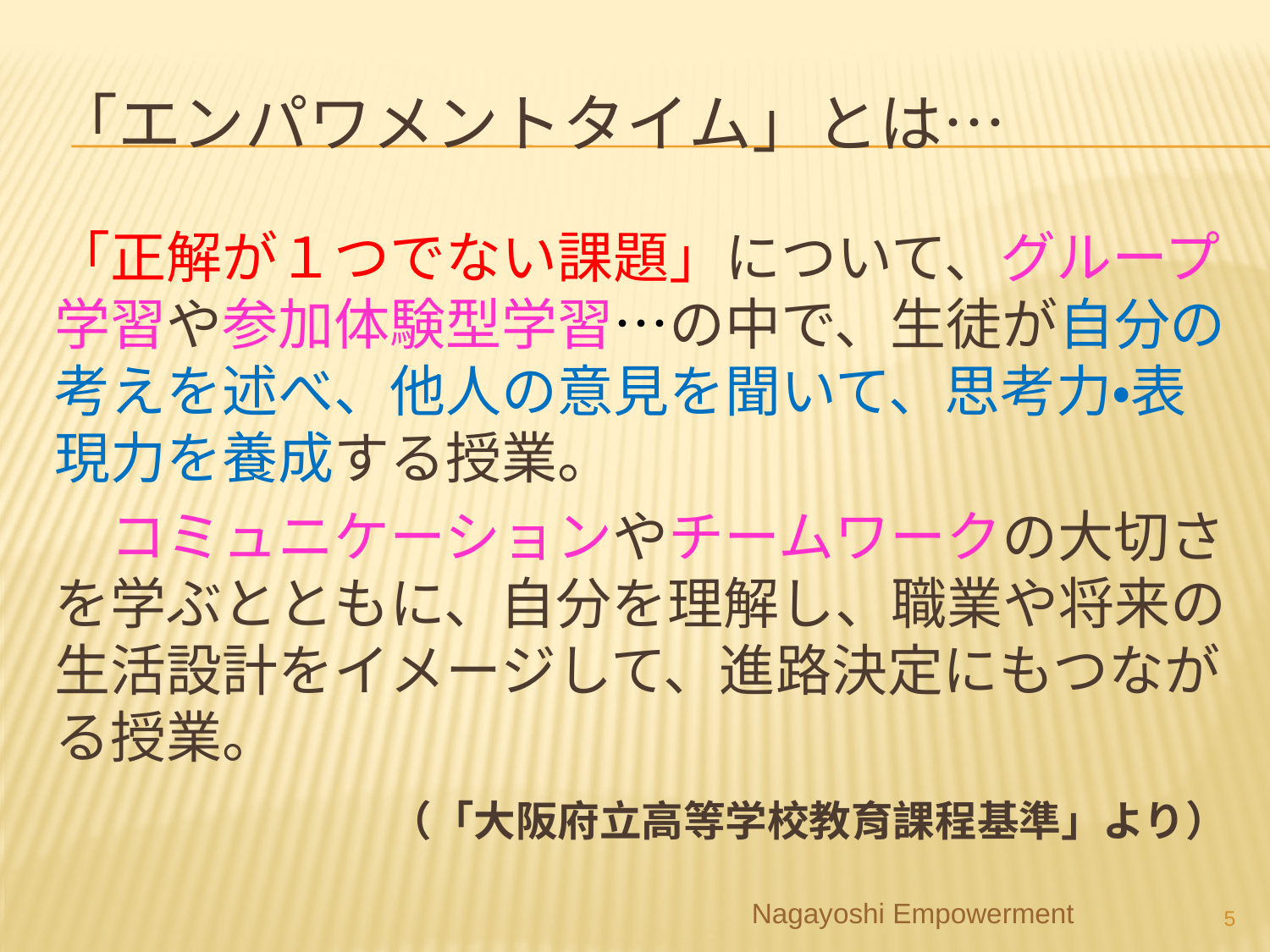

# 「エンパワメントタイム」とは…
「正解が１つでない課題」について、グループ学習や参加体験型学習…の中で、生徒が自分の考えを述べ、他人の意見を聞いて、思考力・表現力を養成する授業。
　コミュニケーションやチームワークの大切さを学ぶとともに、自分を理解し、職業や将来の生活設計をイメージして、進路決定にもつながる授業。
　　　　　　（「大阪府立高等学校教育課程基準」より）
5